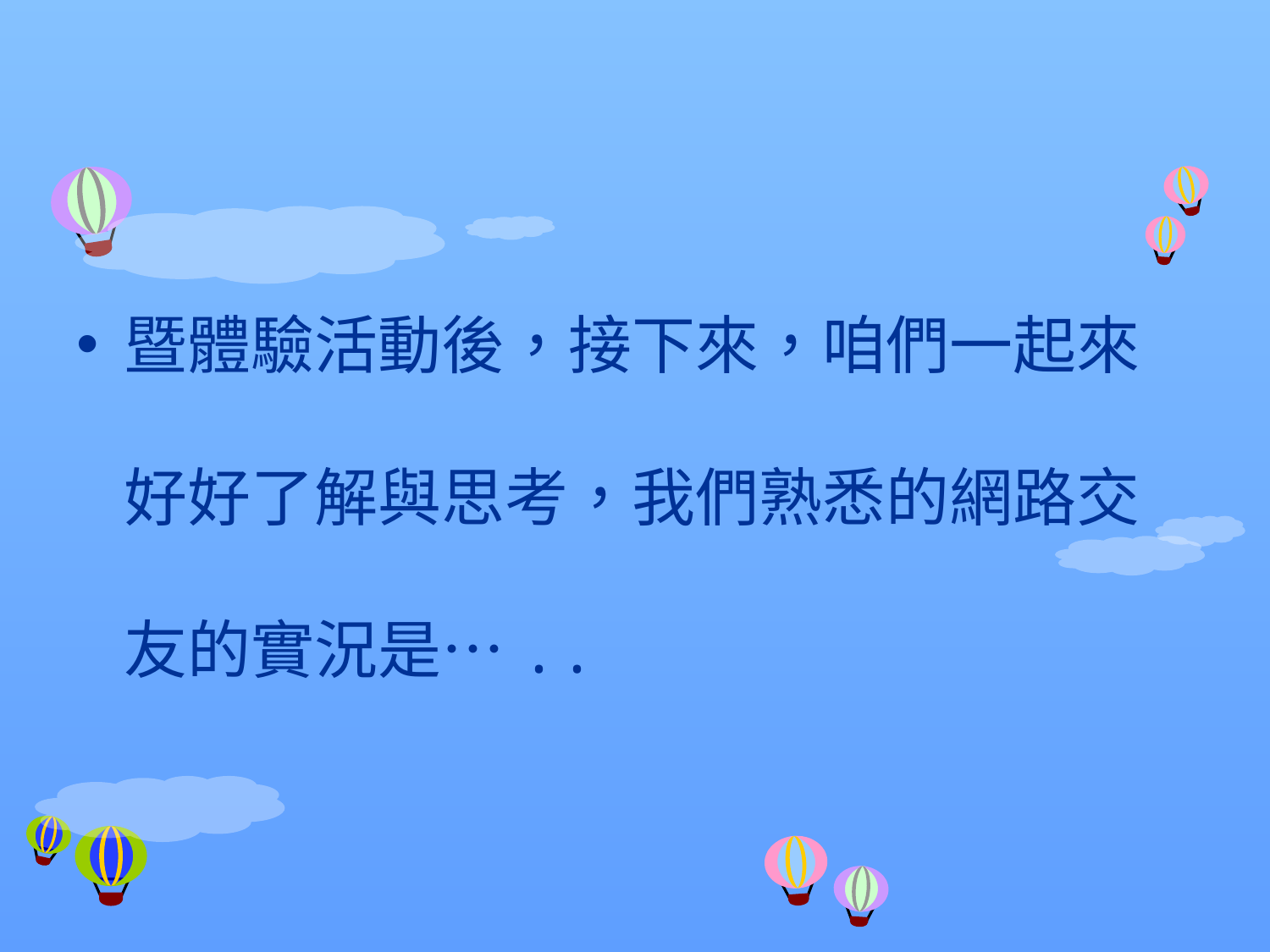

暨體驗活動後，接下來，咱們一起來好好了解與思考，我們熟悉的網路交友的實況是…..